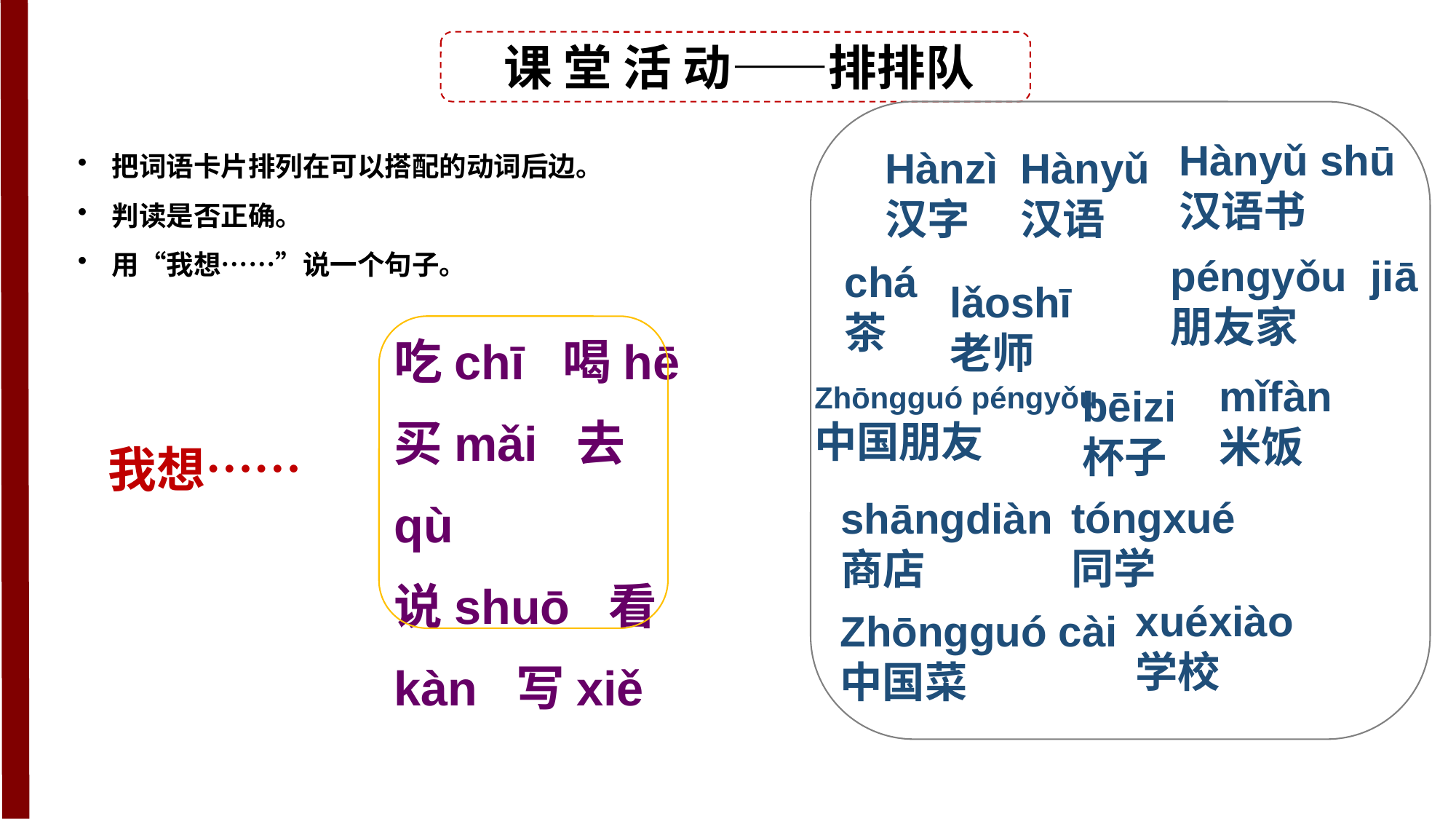

课 堂 活 动——排排队

把词语卡片排列在可以搭配的动词后边。
判读是否正确。
用“我想……”说一个句子。
Hànyǔ shū
汉语书
Hànzì
汉字
Hànyǔ
汉语
péngyǒu  jiā
朋友家
chá茶
lǎoshī
老师
吃chī  喝hē
买mǎi  去qù
说shuō  看kàn  写xiě

mǐfàn
米饭
Zhōngguó péngyǒu
中国朋友
bēizi
杯子
我想……
tóngxué
同学
shāngdiàn
商店
xuéxiào
学校
Zhōngguó cài
中国菜